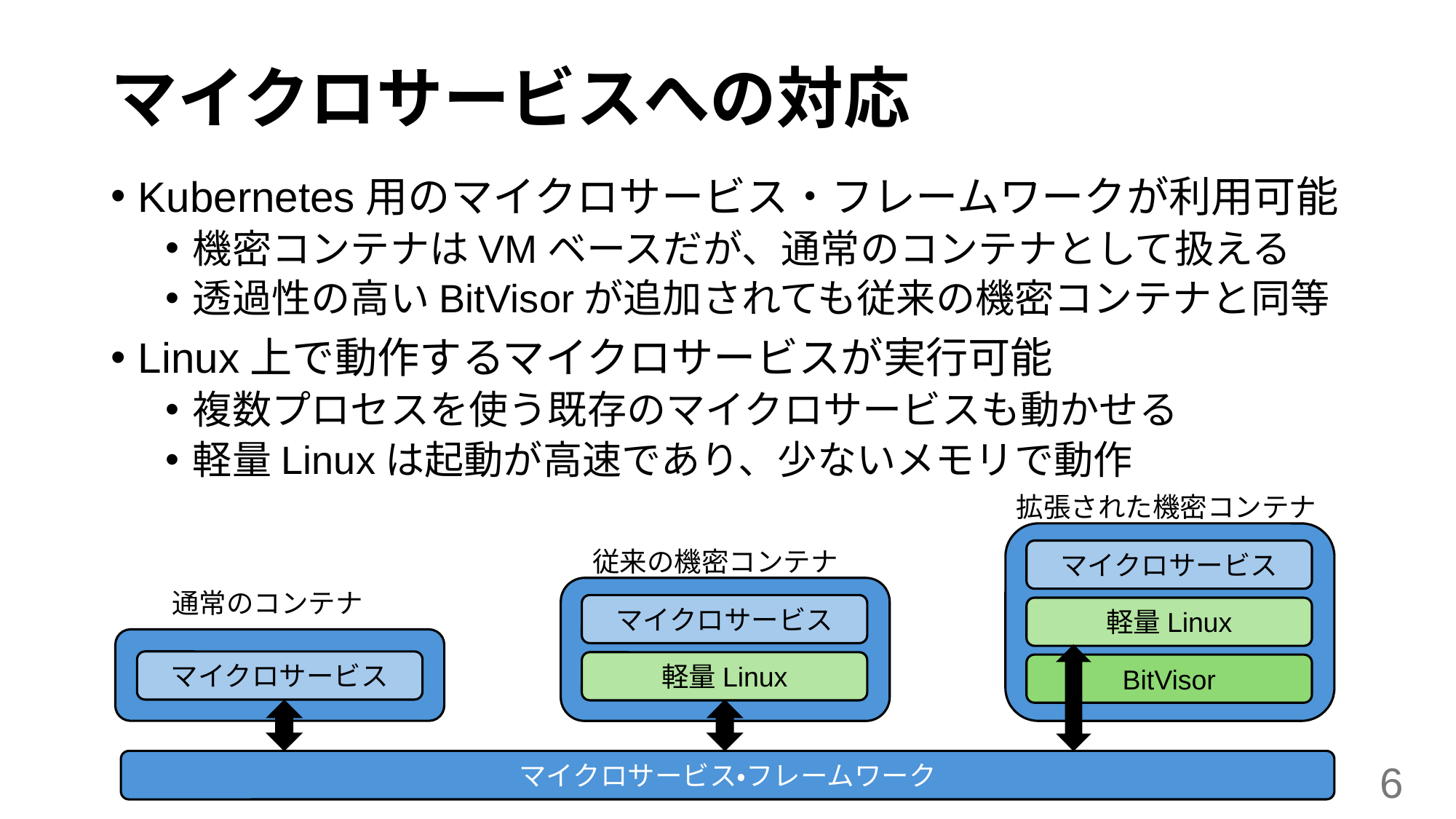

# マイクロサービスへの対応
Kubernetes用のマイクロサービス・フレームワークが利用可能
機密コンテナはVMベースだが、通常のコンテナとして扱える
透過性の高いBitVisorが追加されても従来の機密コンテナと同等
Linux上で動作するマイクロサービスが実行可能
複数プロセスを使う既存のマイクロサービスも動かせる
軽量Linuxは起動が高速であり、少ないメモリで動作
拡張された機密コンテナ

従来の機密コンテナ
マイクロサービス

通常のコンテナ
マイクロサービス
軽量Linux

マイクロサービス
軽量Linux
BitVisor

マイクロサービス・フレームワーク
6